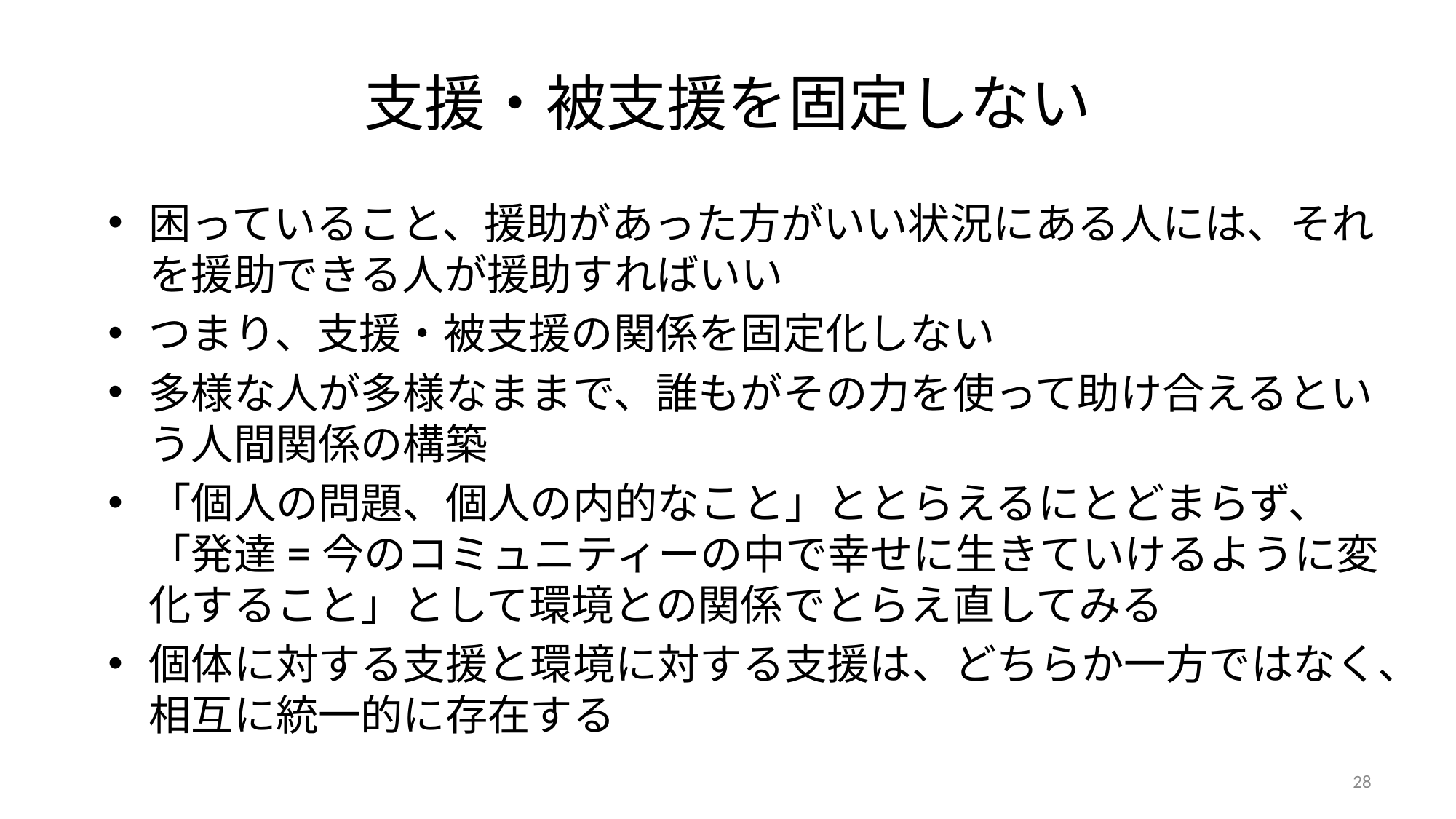

# 支援・被支援を固定しない
困っていること、援助があった方がいい状況にある人には、それを援助できる人が援助すればいい
つまり、支援・被支援の関係を固定化しない
多様な人が多様なままで、誰もがその力を使って助け合えるという人間関係の構築
「個人の問題、個人の内的なこと」ととらえるにとどまらず、「発達=今のコミュニティーの中で幸せに生きていけるように変化すること」として環境との関係でとらえ直してみる
個体に対する支援と環境に対する支援は、どちらか一方ではなく、相互に統一的に存在する

28